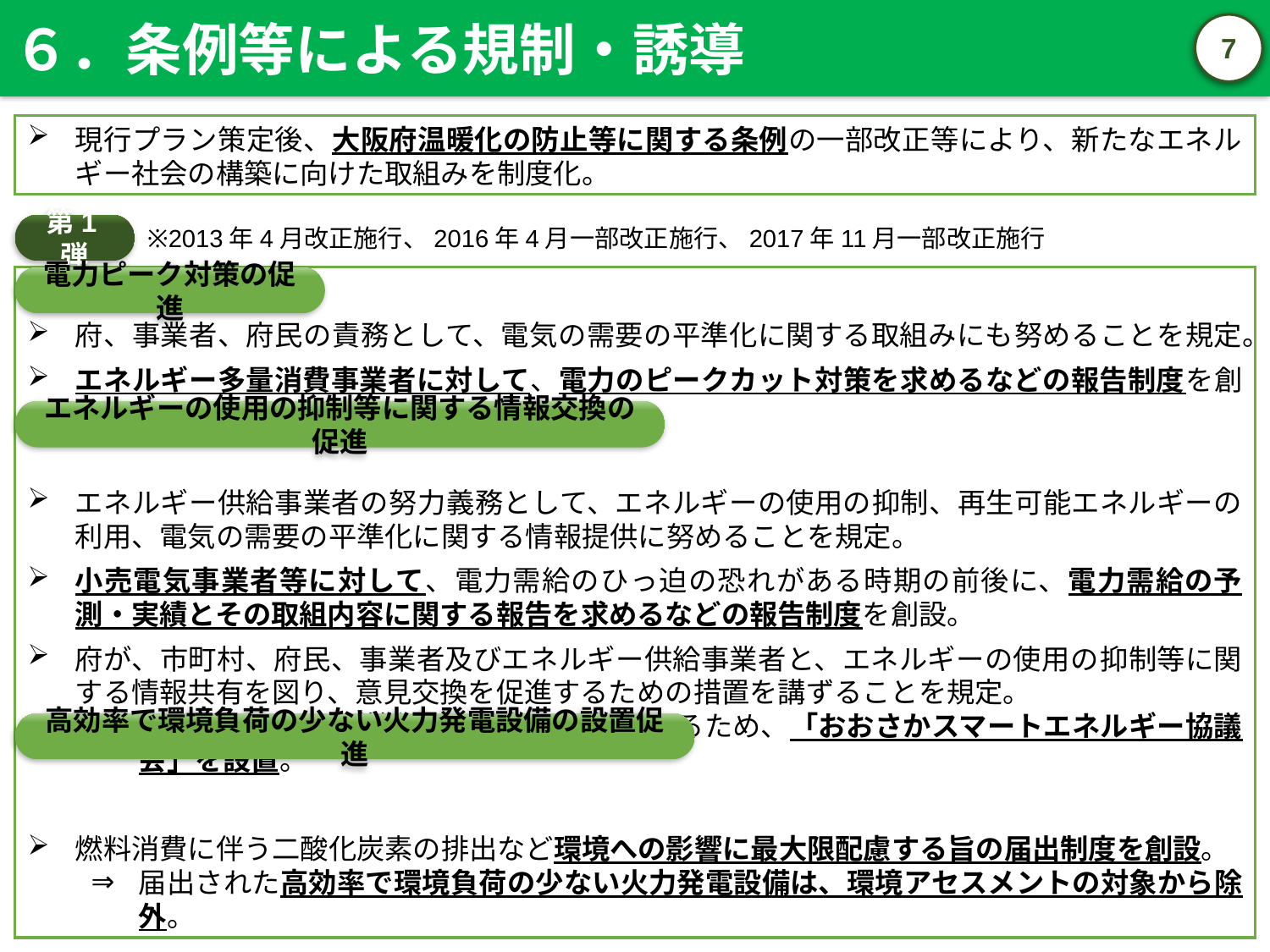

６．条例等による規制・誘導
7
現行プラン策定後、大阪府温暖化の防止等に関する条例の一部改正等により、新たなエネルギー社会の構築に向けた取組みを制度化。
第1弾
※2013年4月改正施行、2016年4月一部改正施行、2017年11月一部改正施行

府、事業者、府民の責務として、電気の需要の平準化に関する取組みにも努めることを規定。
エネルギー多量消費事業者に対して、電力のピークカット対策を求めるなどの報告制度を創設。

エネルギー供給事業者の努力義務として、エネルギーの使用の抑制、再生可能エネルギーの利用、電気の需要の平準化に関する情報提供に努めることを規定。
小売電気事業者等に対して、電力需給のひっ迫の恐れがある時期の前後に、電力需給の予測・実績とその取組内容に関する報告を求めるなどの報告制度を創設。
府が、市町村、府民、事業者及びエネルギー供給事業者と、エネルギーの使用の抑制等に関する情報共有を図り、意見交換を促進するための措置を講ずることを規定。
あらゆる関係者が協働して取組みを推進するため、「おおさかスマートエネルギー協議会」を設置。

燃料消費に伴う二酸化炭素の排出など環境への影響に最大限配慮する旨の届出制度を創設。
届出された高効率で環境負荷の少ない火力発電設備は、環境アセスメントの対象から除外。
電力ピーク対策の促進
エネルギーの使用の抑制等に関する情報交換の促進
高効率で環境負荷の少ない火力発電設備の設置促進